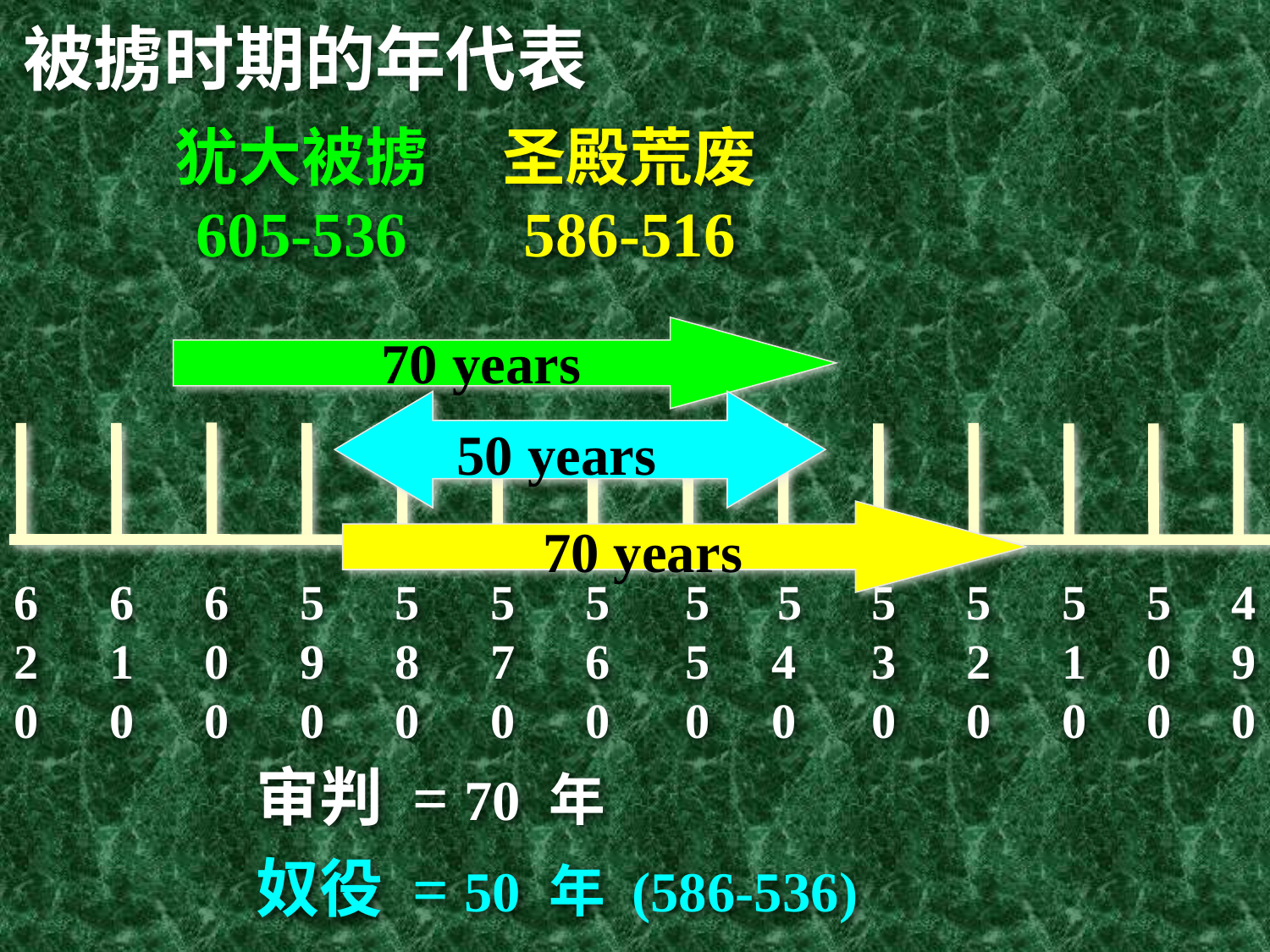

被掳时期的年代表
犹大被掳 605-536
圣殿荒废 586-516

70 years

50 years

70 years
620
610
600
590
580
570
560
5 5 0
 5 4 0
530
520
510
500
490
审判 = 70 年
奴役 = 50 年 (586-536)